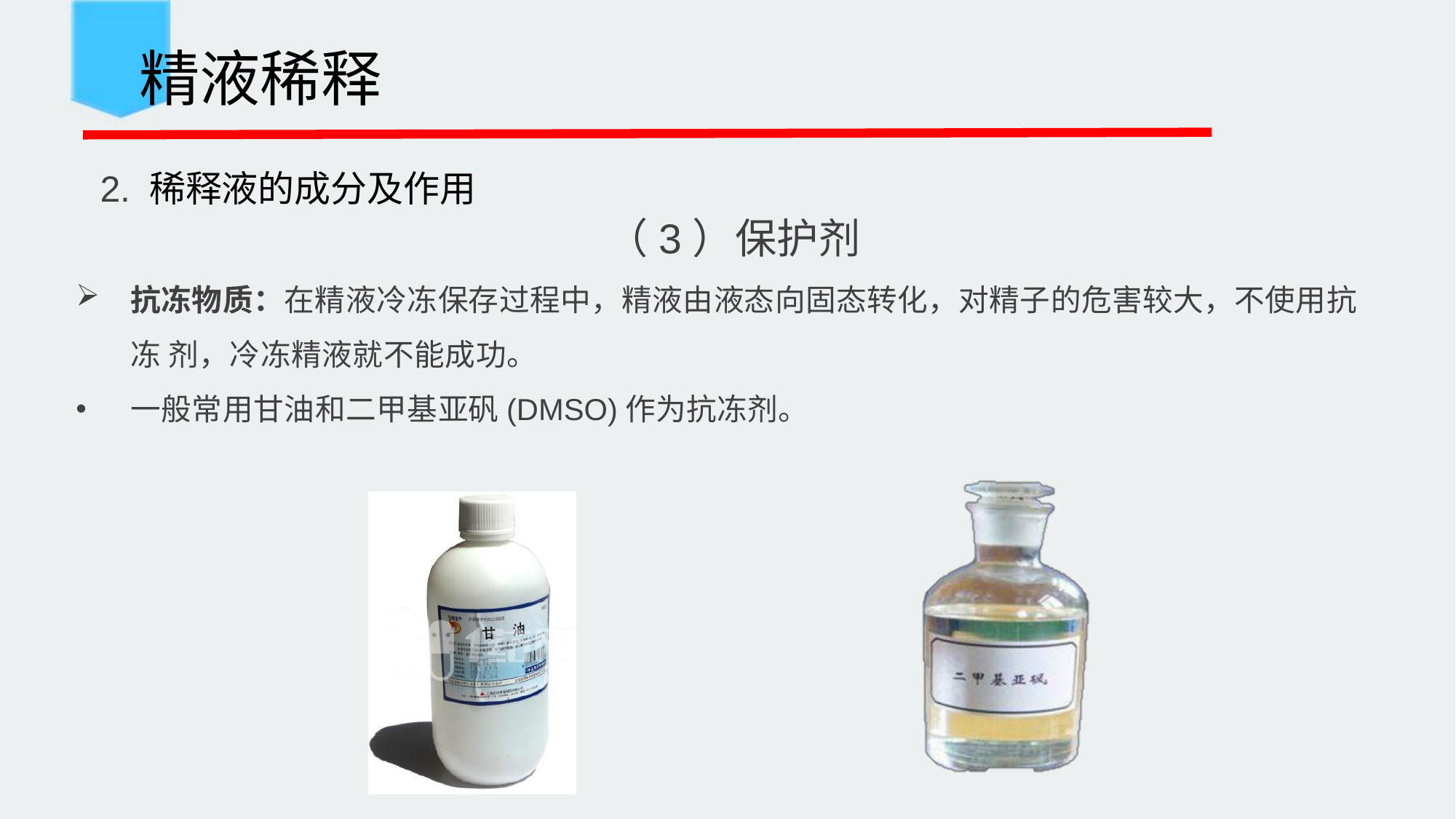

精液稀释

（3）保护剂

  2. 稀释液的成分及作用
抗冻物质：在精液冷冻保存过程中，精液由液态向固态转化，对精子的危害较大，不使用抗冻 剂，冷冻精液就不能成功。
一般常用甘油和二甲基亚矾(DMSO)作为抗冻剂。